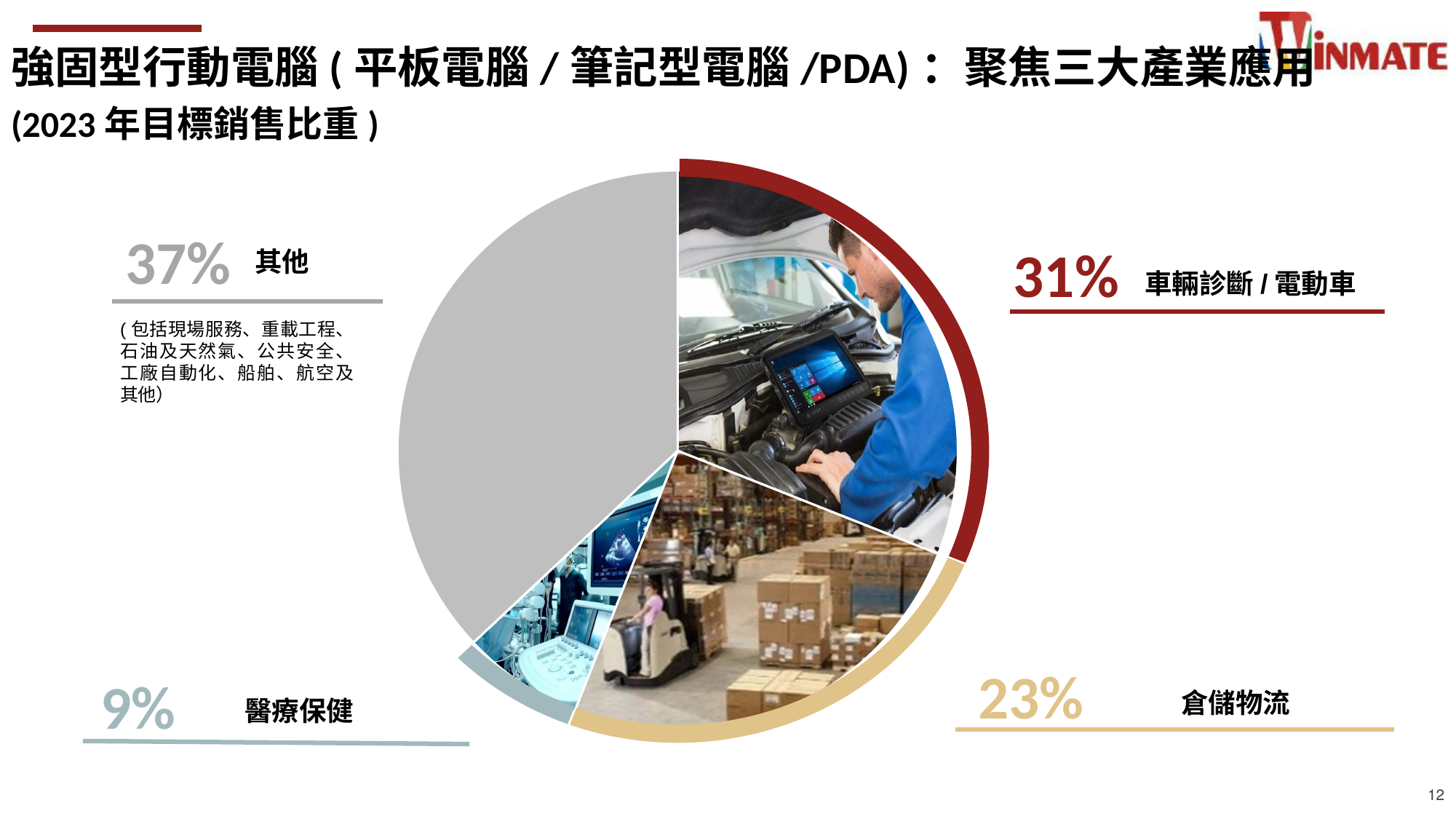

強固型行動電腦(平板電腦/筆記型電腦/PDA)：聚焦三大產業應用
(2023年目標銷售比重)

### Chart

| Category |  |
|---|---|
| Vehicle Diagnostics & Electric Vehicles | 0.31 |
| Warehouse & Logistics | 0.25 |
| Healthcare Applications | 0.07 |
| Other | 0.3699999999999999 |

37%
其他
31%
車輛診斷/電動車
(包括現場服務、重載工程、石油及天然氣、公共安全、工廠自動化、船舶、航空及其他）
23%
倉儲物流
9%
醫療保健
12